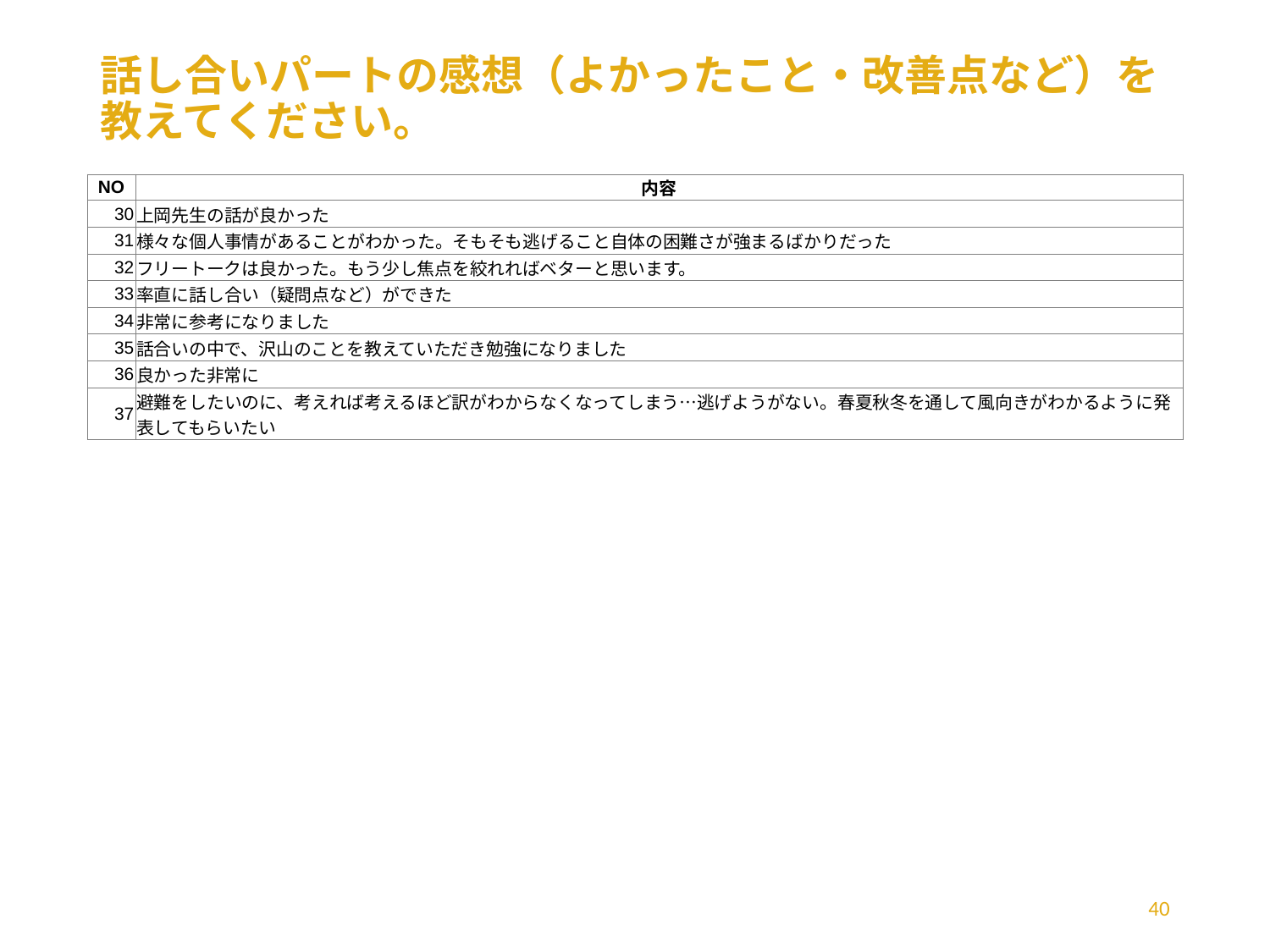

# 話し合いパートの感想（よかったこと・改善点など）を教えてください。
| NO | 内容 |
| --- | --- |
| 30 | 上岡先生の話が良かった |
| 31 | 様々な個人事情があることがわかった。そもそも逃げること自体の困難さが強まるばかりだった |
| 32 | フリートークは良かった。もう少し焦点を絞れればベターと思います。 |
| 33 | 率直に話し合い（疑問点など）ができた |
| 34 | 非常に参考になりました |
| 35 | 話合いの中で、沢山のことを教えていただき勉強になりました |
| 36 | 良かった非常に |
| 37 | 避難をしたいのに、考えれば考えるほど訳がわからなくなってしまう…逃げようがない。春夏秋冬を通して風向きがわかるように発表してもらいたい |
40